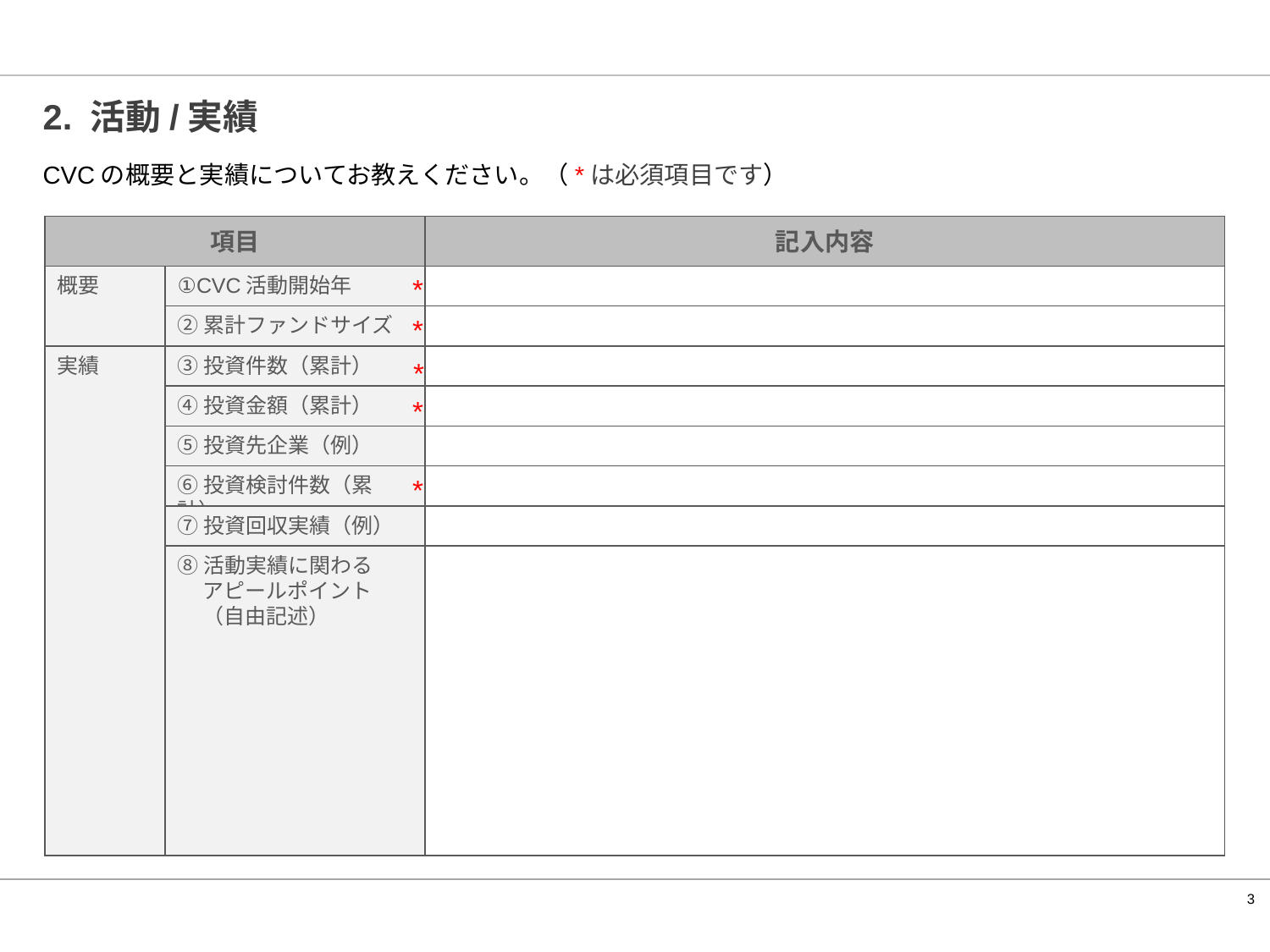

# 2. 活動/実績
CVCの概要と実績についてお教えください。（*は必須項目です）
項目
記入内容
概要
①CVC活動開始年
*

②累計ファンドサイズ
*

実績
③投資件数（累計）

*
④投資金額（累計）

*
⑤投資先企業（例）

⑥投資検討件数（累計）
*

⑦投資回収実績（例）

⑧活動実績に関わる
	アピールポイント
	（自由記述）